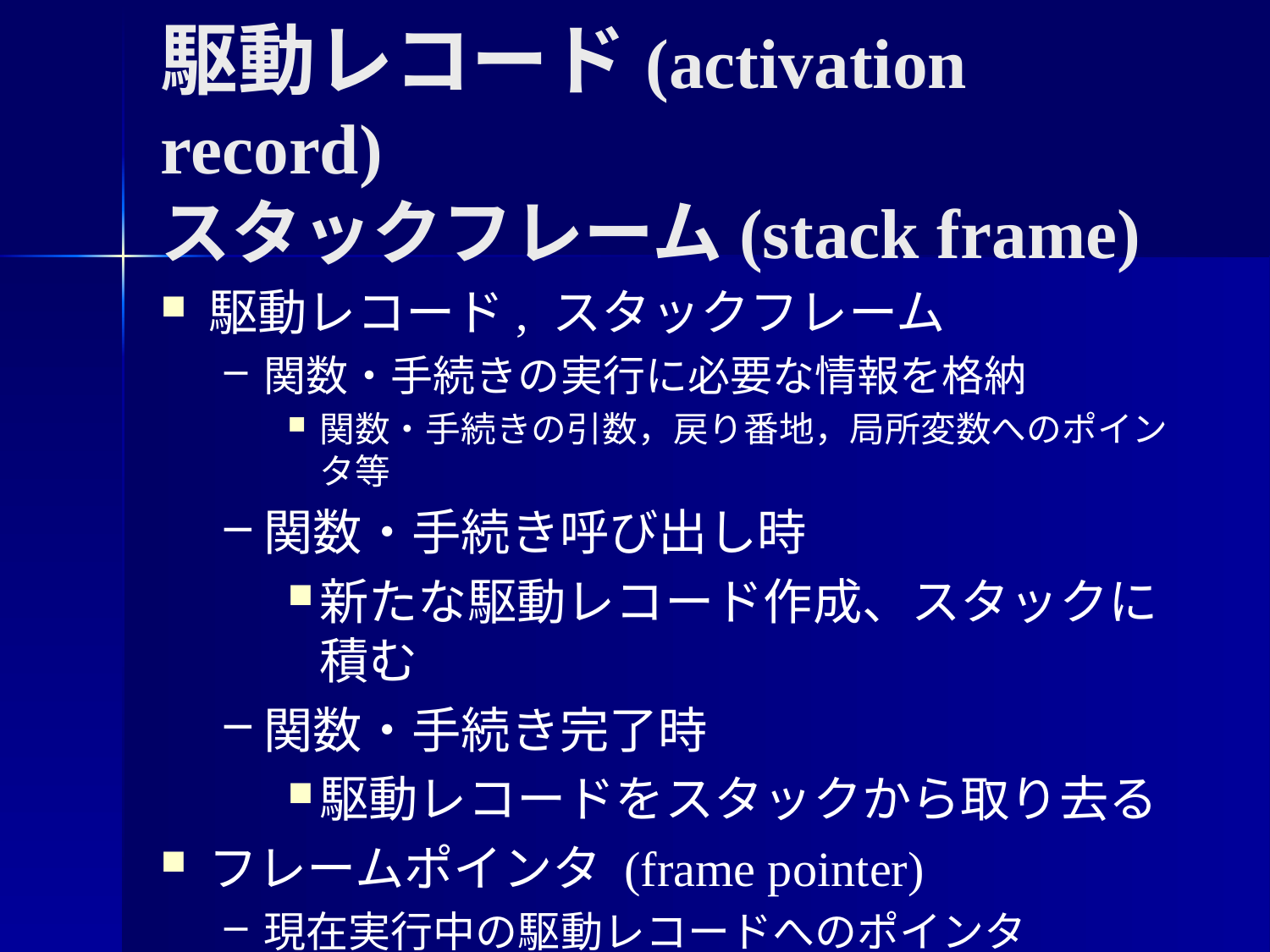

駆動レコード(activation record)
スタックフレーム(stack frame)
駆動レコード, スタックフレーム
関数・手続きの実行に必要な情報を格納
関数・手続きの引数，戻り番地，局所変数へのポインタ等
関数・手続き呼び出し時
新たな駆動レコード作成、スタックに積む
関数・手続き完了時
駆動レコードをスタックから取り去る
フレームポインタ (frame pointer)
現在実行中の駆動レコードへのポインタ
レジスタに格納されることが多い